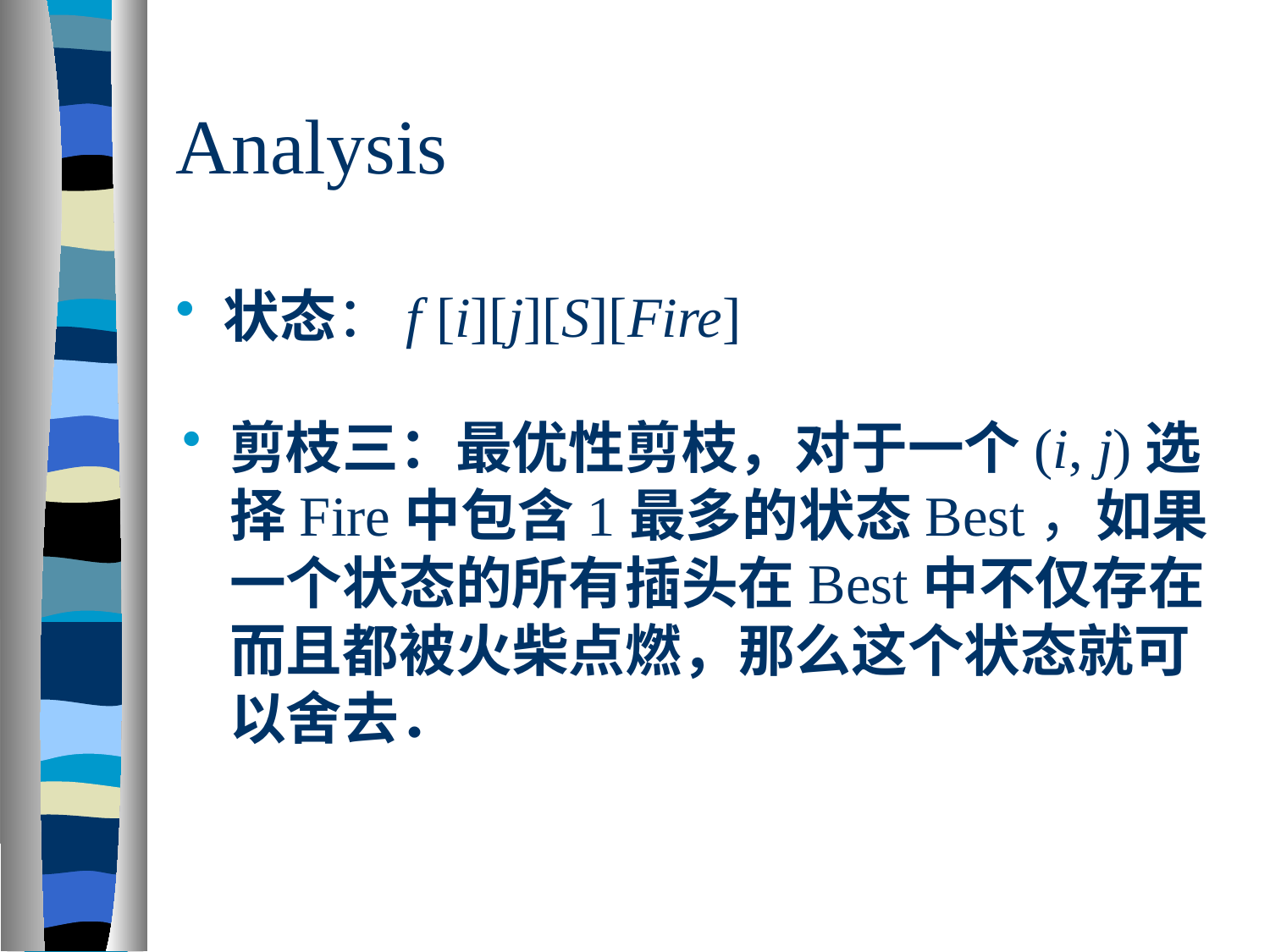

# Analysis
状态：f [i][j][S][Fire]
剪枝三：最优性剪枝，对于一个(i, j)选择Fire中包含1最多的状态Best，如果一个状态的所有插头在Best中不仅存在而且都被火柴点燃，那么这个状态就可以舍去．